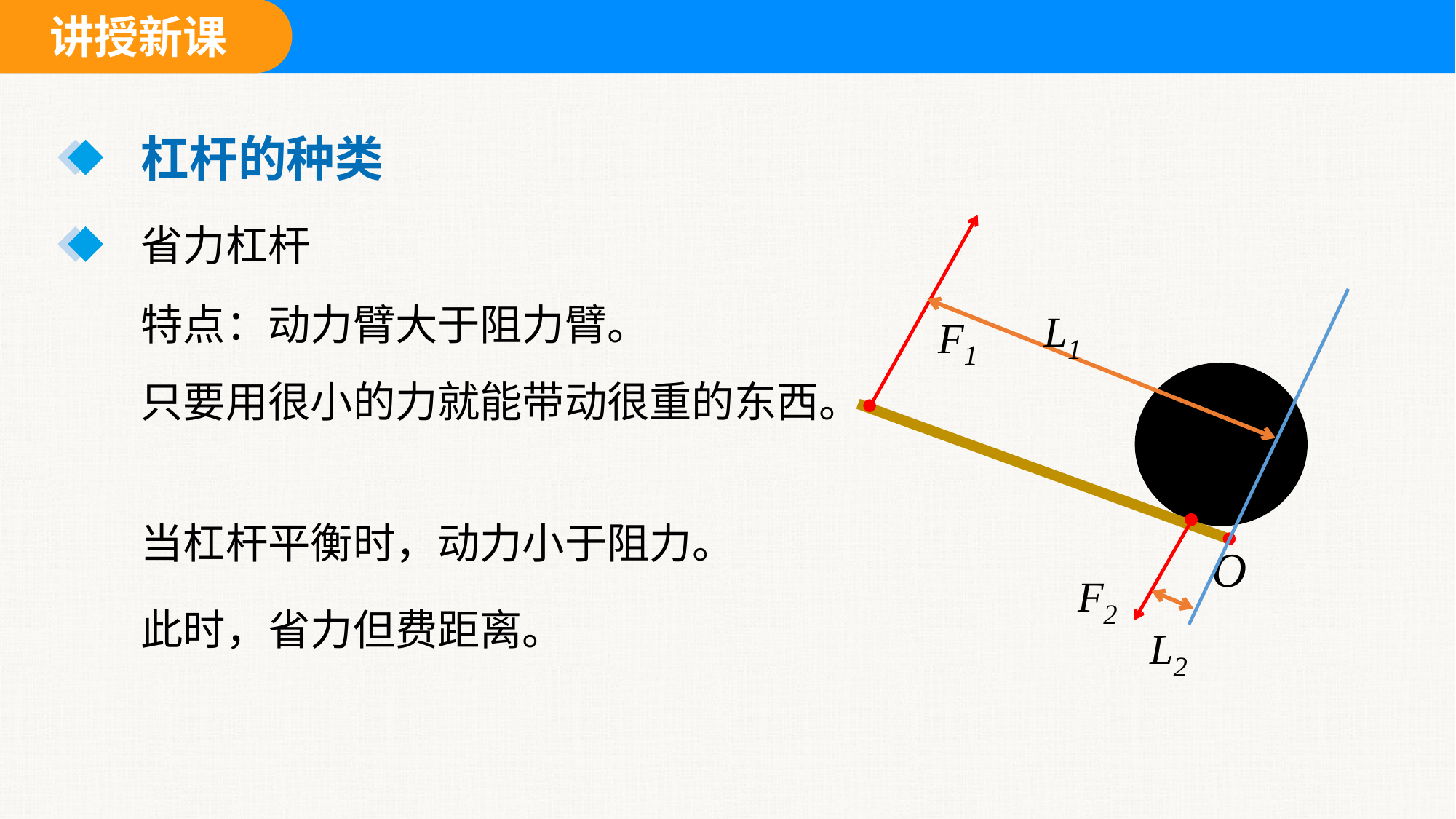

杠杆的种类

省力杠杆
F1

F2
O

特点：动力臂大于阻力臂。
只要用很小的力就能带动很重的东西。
L1
当杠杆平衡时，动力小于阻力。此时，省力但费距离。
L2